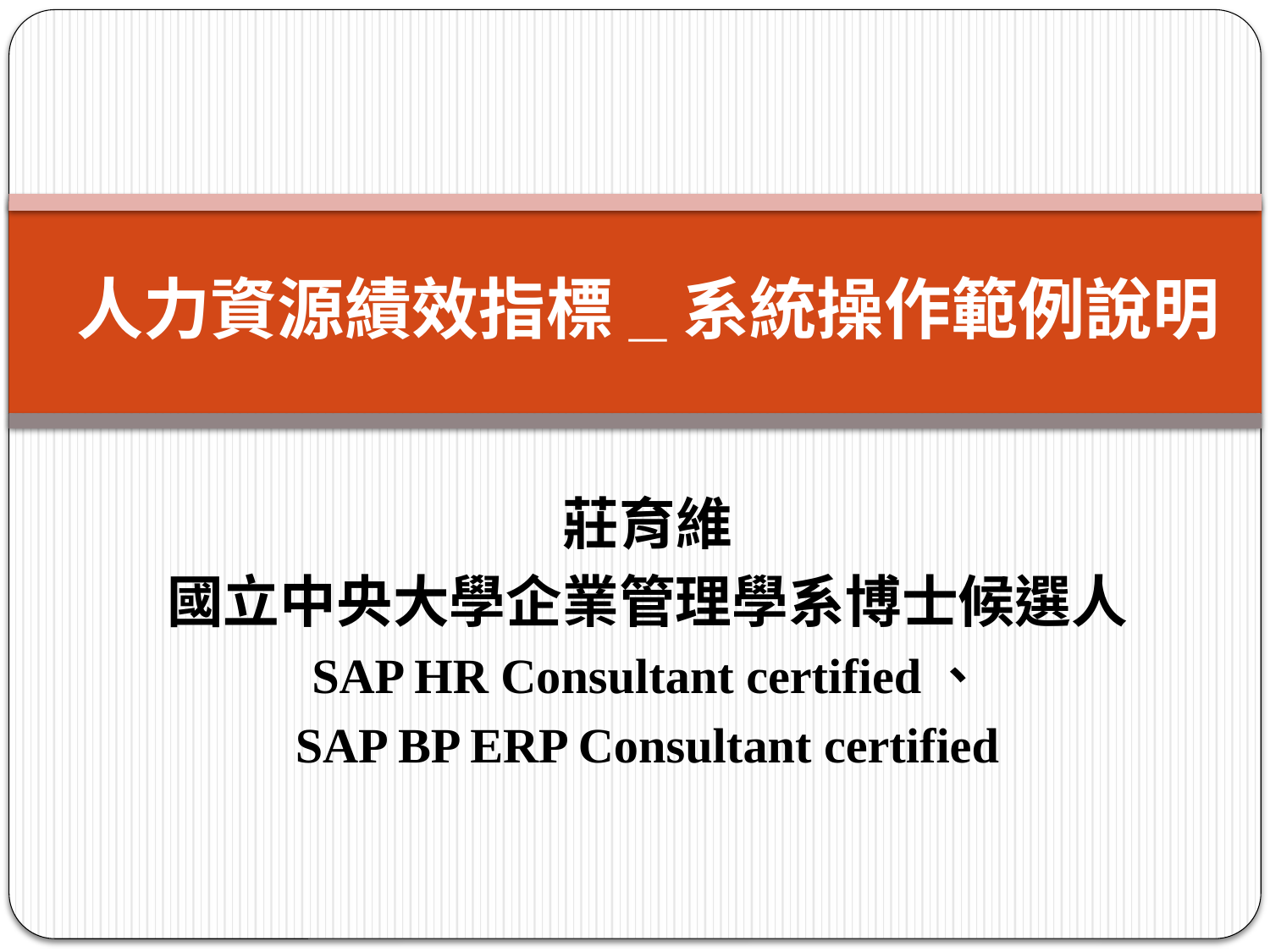

# 人力資源績效指標_系統操作範例說明
莊育維
國立中央大學企業管理學系博士候選人
SAP HR Consultant certified、
SAP BP ERP Consultant certified